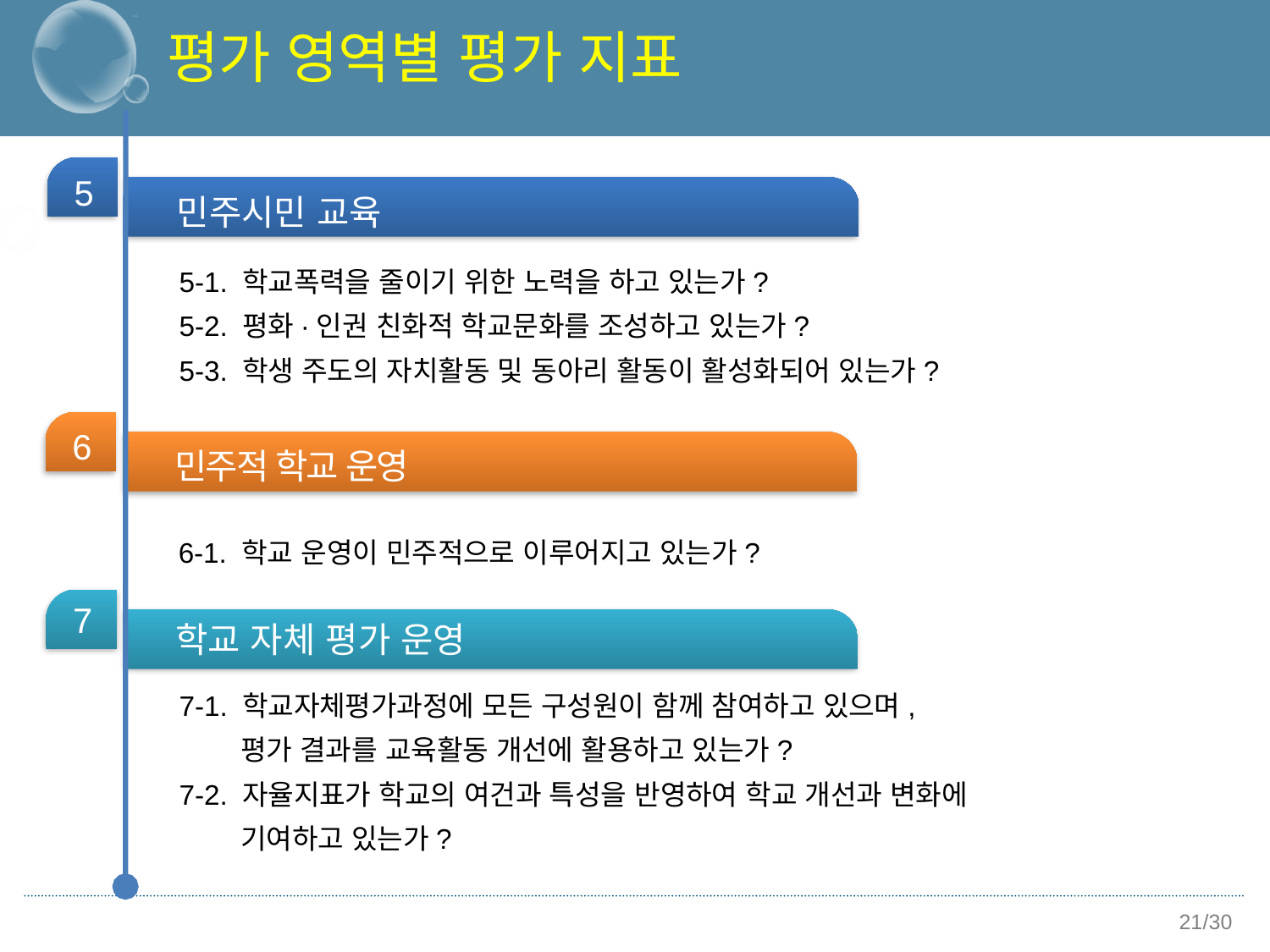

평가 영역별 평가 지표

5

민주시민 교육
5-1. 학교폭력을 줄이기 위한 노력을 하고 있는가?
5-2. 평화·인권 친화적 학교문화를 조성하고 있는가?
5-3. 학생 주도의 자치활동 및 동아리 활동이 활성화되어 있는가?

6

민주적 학교 운영
6-1. 학교 운영이 민주적으로 이루어지고 있는가?

7

학교 자체 평가 운영
7-1. 학교자체평가과정에 모든 구성원이 함께 참여하고 있으며,
       평가 결과를 교육활동 개선에 활용하고 있는가?
7-2. 자율지표가 학교의 여건과 특성을 반영하여 학교 개선과 변화에
       기여하고 있는가?
21/30